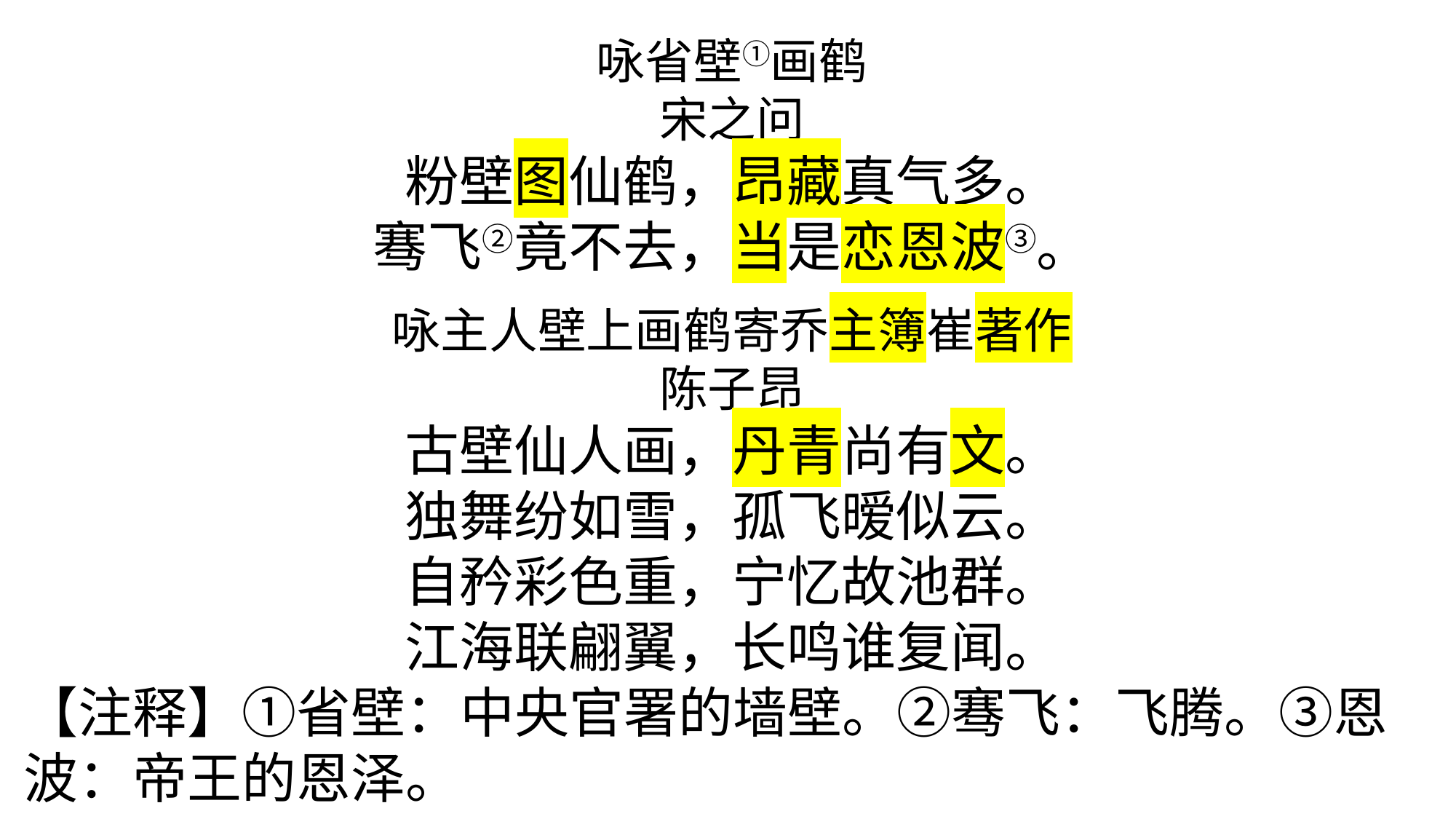

咏省壁①画鹤
宋之问
粉壁图仙鹤，昂藏真气多。
骞飞②竟不去，当是恋恩波③。

咏主人壁上画鹤寄乔主簿崔著作
陈子昂
古壁仙人画，丹青尚有文。
独舞纷如雪，孤飞暧似云。
自矜彩色重，宁忆故池群。
江海联翩翼，长鸣谁复闻。
【注释】①省壁：中央官署的墙壁。②骞飞：飞腾。③恩波：帝王的恩泽。